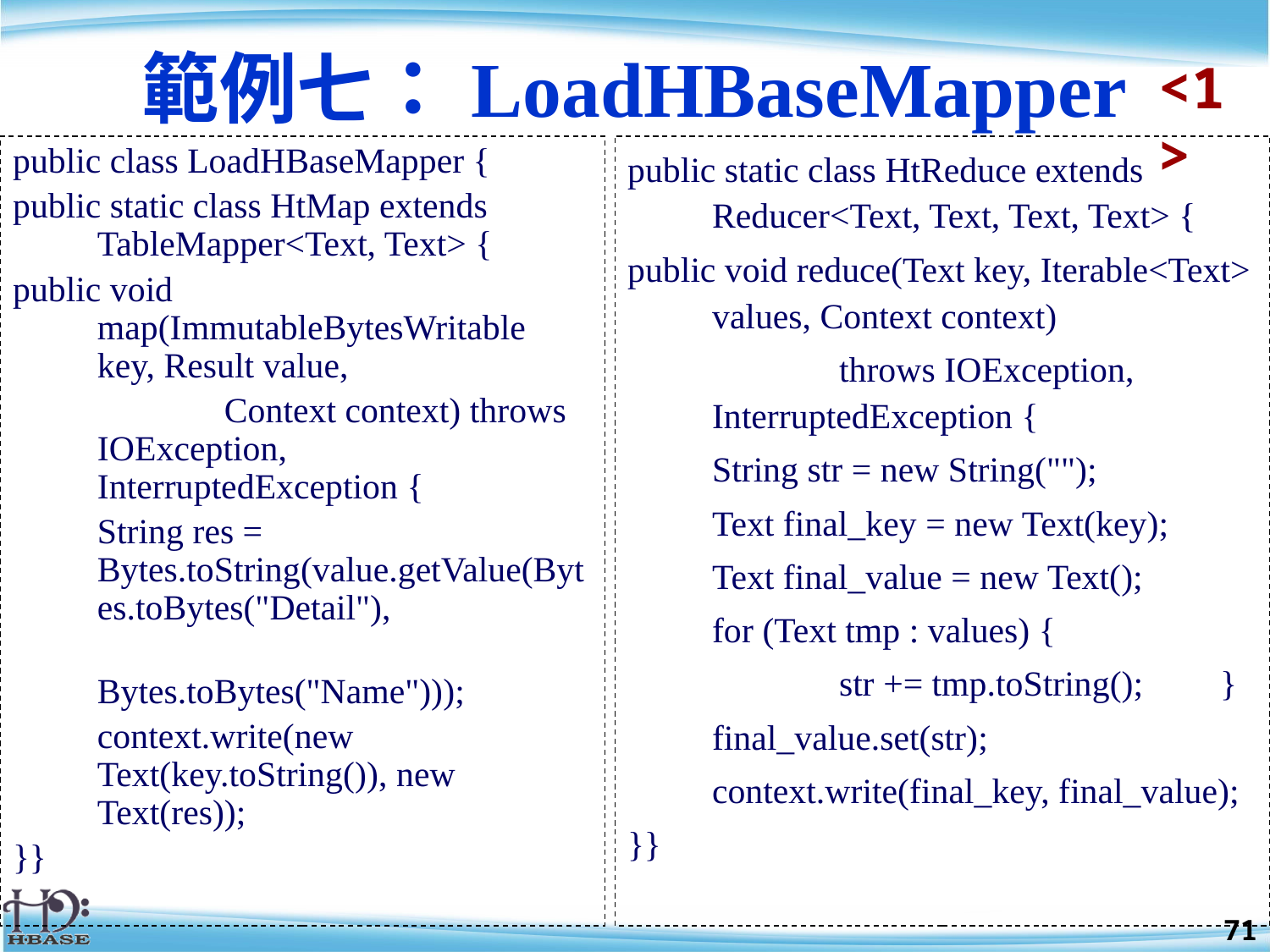

# 範例七：LoadHBaseMapper
<1>
public class LoadHBaseMapper {
public static class HtMap extends TableMapper<Text, Text> {
public void map(ImmutableBytesWritable key, Result value,
		Context context) throws IOException, InterruptedException {
	String res = Bytes.toString(value.getValue(Bytes.toBytes("Detail"),
			Bytes.toBytes("Name")));
	context.write(new Text(key.toString()), new Text(res));
}}
public static class HtReduce extends Reducer<Text, Text, Text, Text> {
public void reduce(Text key, Iterable<Text> values, Context context)
		throws IOException, InterruptedException {
	String str = new String("");
	Text final_key = new Text(key);
	Text final_value = new Text();
	for (Text tmp : values) {
		str += tmp.toString();	}
	final_value.set(str);
	context.write(final_key, final_value);
}}
71